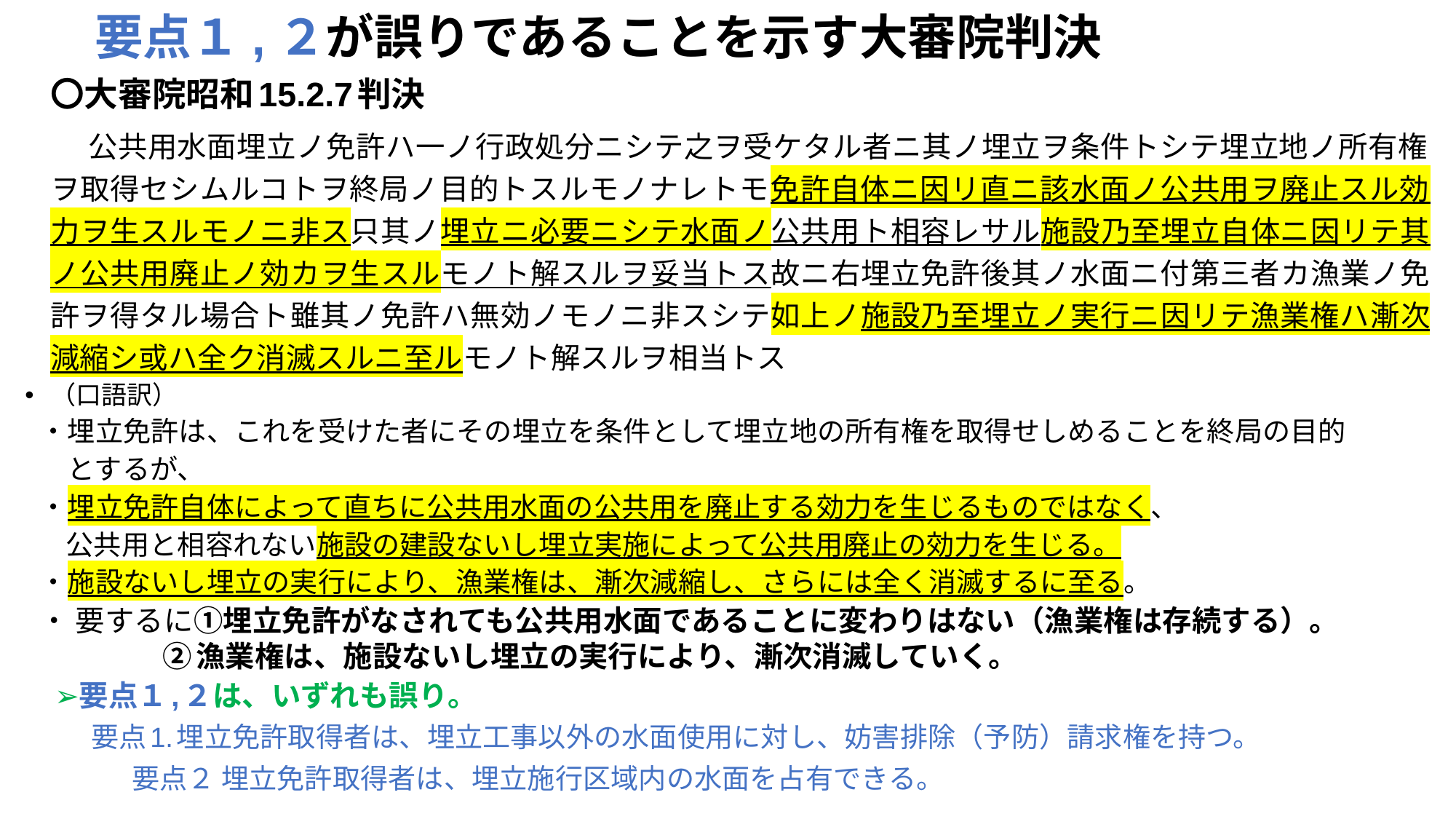

# 要点１,２が誤りであることを示す大審院判決
〇大審院昭和15.2.7判決
　　公共用水面埋立ノ免許ハ一ノ行政処分ニシテ之ヲ受ケタル者ニ其ノ埋立ヲ条件トシテ埋立地ノ所有権ヲ取得セシムルコトヲ終局ノ目的トスルモノナレトモ免許自体ニ因リ直ニ該水面ノ公共用ヲ廃止スル効力ヲ生スルモノニ非ス只其ノ埋立ニ必要ニシテ水面ノ公共用ト相容レサル施設乃至埋立自体ニ因リテ其ノ公共用廃止ノ効カヲ生スルモノト解スルヲ妥当トス故ニ右埋立免許後其ノ水面ニ付第三者カ漁業ノ免許ヲ得タル場合ト雖其ノ免許ハ無効ノモノニ非スシテ如上ノ施設乃至埋立ノ実行ニ因リテ漁業権ハ漸次減縮シ或ハ全ク消滅スルニ至ルモノト解スルヲ相当トス
（口語訳）
・埋立免許は、これを受けた者にその埋立を条件として埋立地の所有権を取得せしめることを終局の目的
　とするが、
・埋立免許自体によって直ちに公共用水面の公共用を廃止する効力を生じるものではなく、
  公共用と相容れない施設の建設ないし埋立実施によって公共用廃止の効力を生じる。
・施設ないし埋立の実行により、漁業権は、漸次減縮し、さらには全く消滅するに至る。
・ 要するに①埋立免許がなされても公共用水面であることに変わりはない（漁業権は存続する）。
             ②漁業権は、施設ないし埋立の実行により、漸次消滅していく。
　➢要点１,２は、いずれも誤り。
         要点1.埋立免許取得者は、埋立工事以外の水面使用に対し、妨害排除（予防）請求権を持つ。
　　　  要点２ 埋立免許取得者は、埋立施行区域内の水面を占有できる。